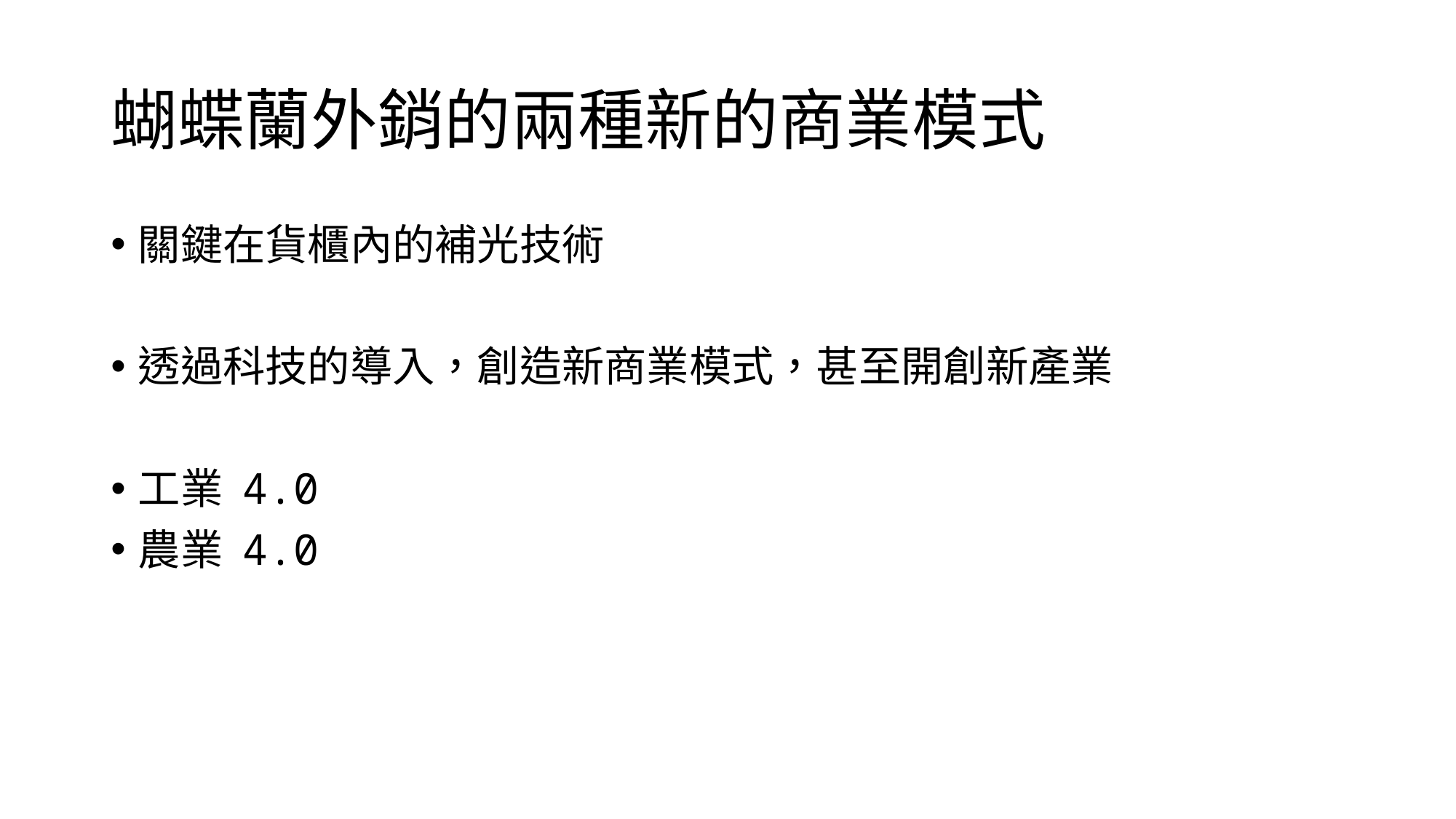

# 蝴蝶蘭外銷的兩種新的商業模式
關鍵在貨櫃內的補光技術

透過科技的導入，創造新商業模式，甚至開創新產業

工業 4.0
農業 4.0